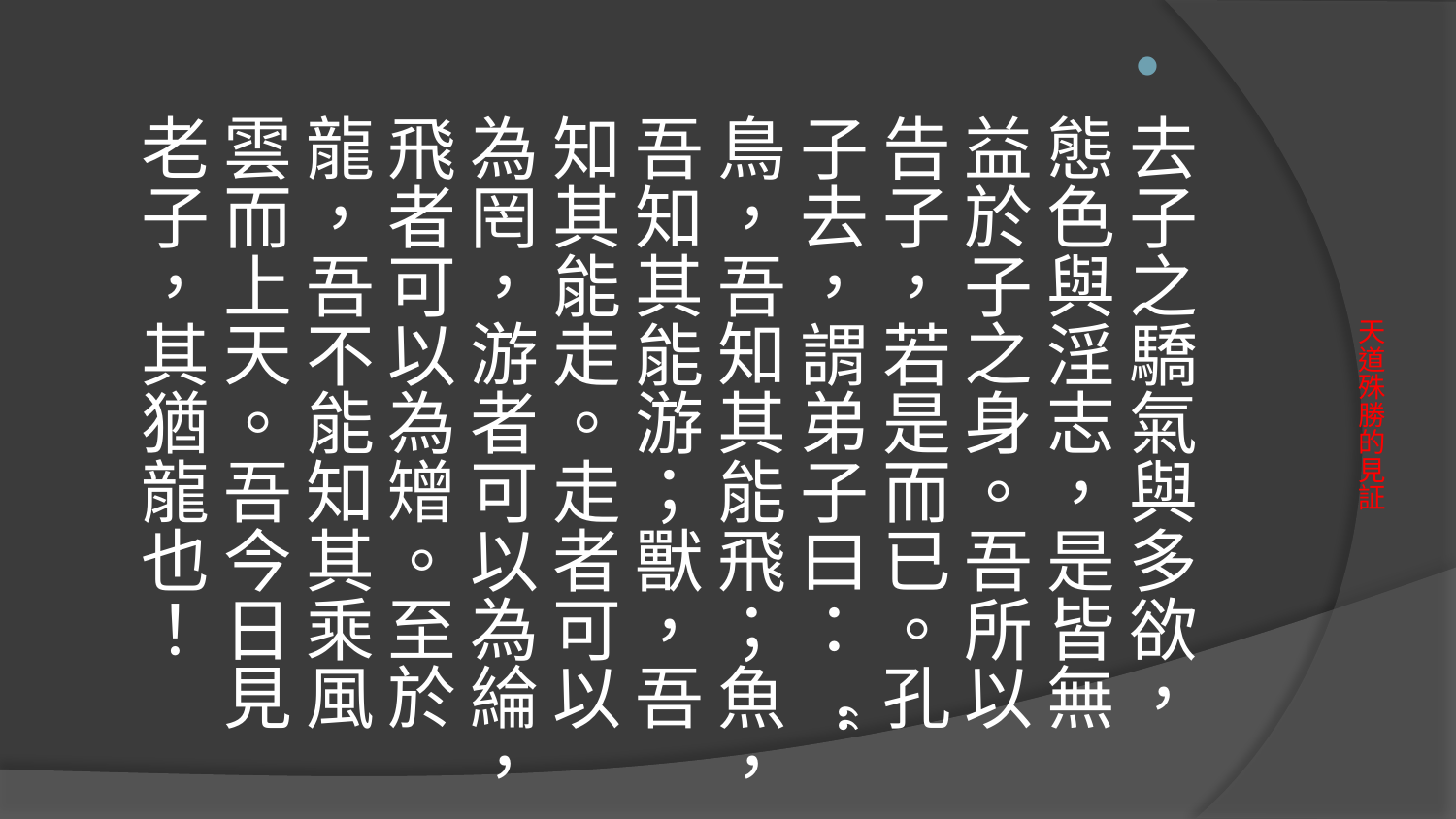

去子之驕氣與多欲，態色與淫志，是皆無益於子之身。吾所以告子，若是而已。孔子去，謂弟子曰：“鳥，吾知其能飛；魚，吾知其能游；獸，吾知其能走。走者可以為罔，游者可以為綸，飛者可以為矰。至於龍，吾不能知其乘風雲而上天。吾今日見老子，其猶龍也！

# 天道殊勝的見証